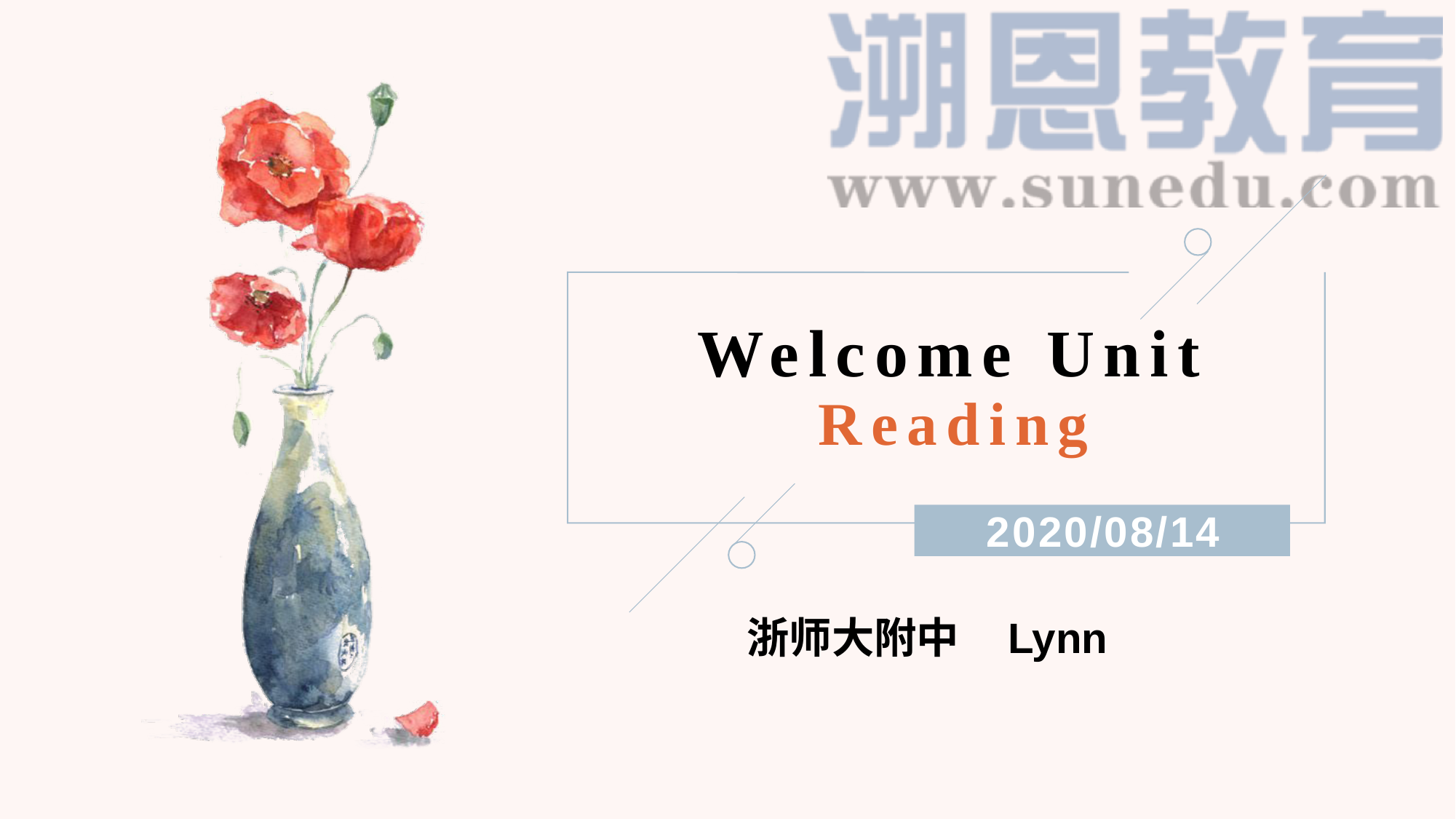

# Welcome Unit Reading
2020/08/14
浙师大附中    Lynn